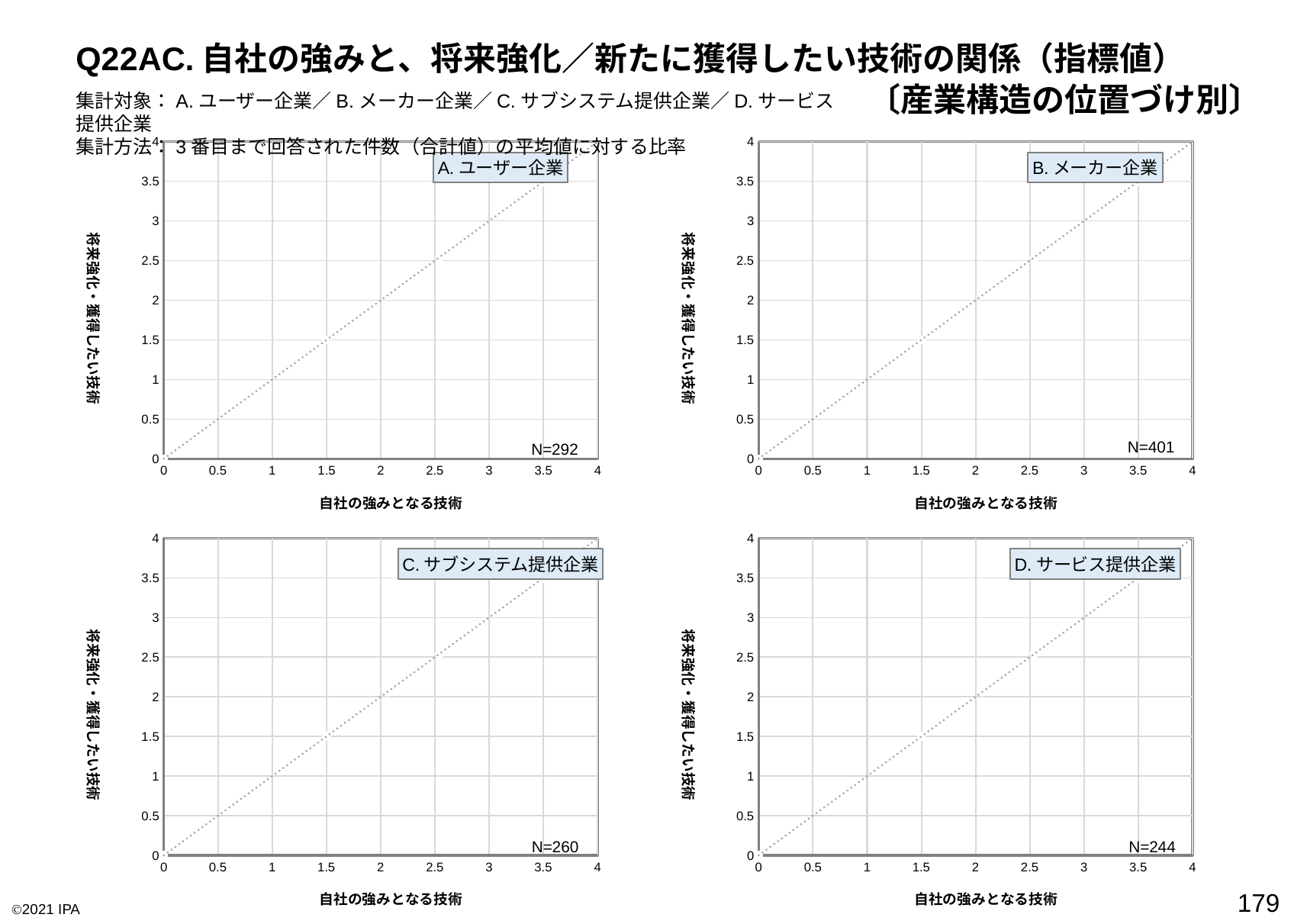

Q22AC.自社の強みと、将来強化／新たに獲得したい技術の関係（指標値）
　 〔産業構造の位置づけ別〕
集計対象：A.ユーザー企業／B.メーカー企業／C.サブシステム提供企業／D.サービス提供企業
集計方法：3番目まで回答された件数（合計値）の平均値に対する比率

### Chart

| Category | デバイス センサ アクチュエータ 画像・音声 現実融合 無線通信・NW RT制御 低遅延データ エッジ IoTシステム構築 モデリング AI ビッグデータ ブロックチェーン サーバ／ストレージ セーフティ・セキュリティ システムズエンジニアリング アジャイル 他の製品・システム ヒューマンIF |  |
|---|---|---|
N=292

### Chart

| Category | デバイス センサ アクチュエータ 画像・音声 現実融合 無線通信・NW RT制御 低遅延データ エッジ IoTシステム構築 モデリング AI ビッグデータ ブロックチェーン サーバ／ストレージ セーフティ・セキュリティ システムズエンジニアリング アジャイル 他の製品・システム ヒューマンIF |  |
|---|---|---|
N=401
A.ユーザー企業
B.メーカー企業

### Chart

| Category | デバイス センサ アクチュエータ 画像・音声 現実融合 無線通信・NW RT制御 低遅延データ エッジ IoTシステム構築 モデリング AI ビッグデータ ブロックチェーン サーバ／ストレージ セーフティ・セキュリティ システムズエンジニアリング アジャイル 他の製品・システム ヒューマンIF |  |
|---|---|---|
N=260

### Chart

| Category | デバイス センサ アクチュエータ 画像・音声 現実融合 無線通信・NW RT制御 低遅延データ エッジ IoTシステム構築 モデリング AI ビッグデータ ブロックチェーン サーバ／ストレージ セーフティ・セキュリティ システムズエンジニアリング アジャイル 他の製品・システム ヒューマンIF |  |
|---|---|---|
N=244
C.サブシステム提供企業
D.サービス提供企業